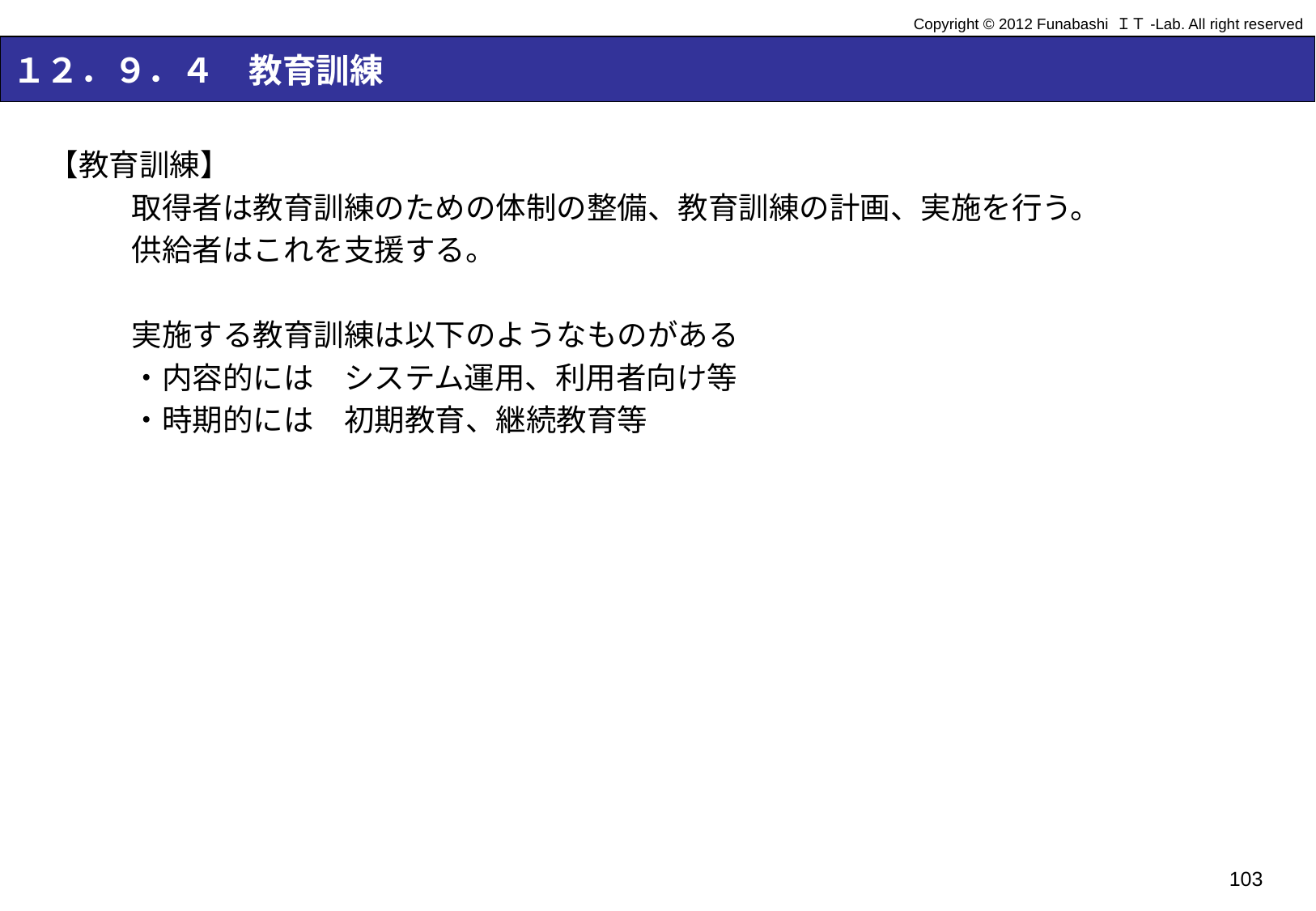

Copyright © 2012 Funabashi ＩＴ-Lab. All right reserved
# １２．９．４　教育訓練
【教育訓練】
取得者は教育訓練のための体制の整備、教育訓練の計画、実施を行う。
供給者はこれを支援する。

実施する教育訓練は以下のようなものがある
・内容的には　システム運用、利用者向け等
・時期的には　初期教育、継続教育等

103